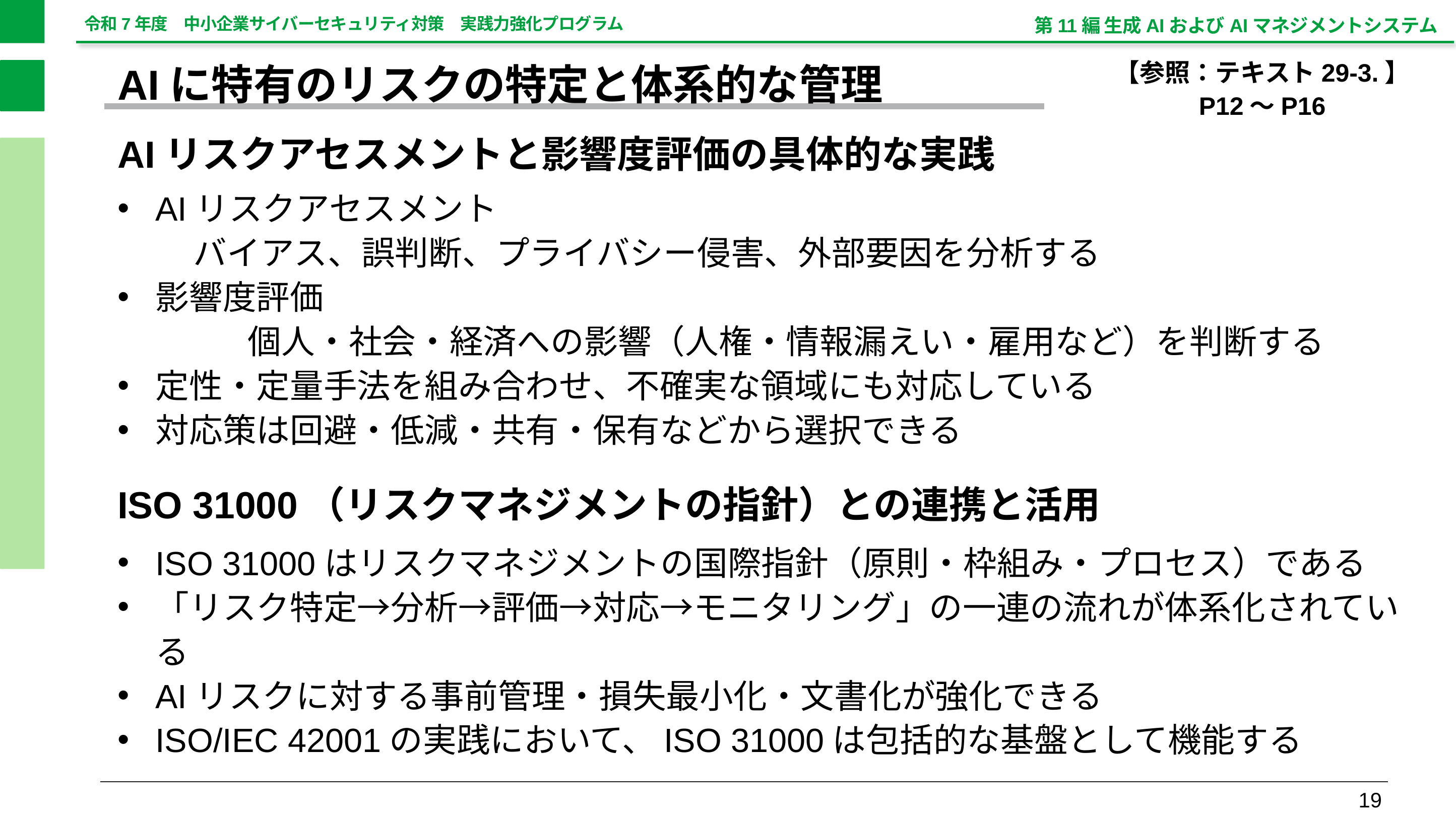

第11編 生成AIおよびAIマネジメントシステム
【参照：テキスト29-3.】
P12～P16
AIに特有のリスクの特定と体系的な管理
AIリスクアセスメントと影響度評価の具体的な実践
AIリスクアセスメント
	バイアス、誤判断、プライバシー侵害、外部要因を分析する
影響度評価
	個人・社会・経済への影響（人権・情報漏えい・雇用など）を判断する
定性・定量手法を組み合わせ、不確実な領域にも対応している
対応策は回避・低減・共有・保有などから選択できる

ISO 31000はリスクマネジメントの国際指針（原則・枠組み・プロセス）である
「リスク特定→分析→評価→対応→モニタリング」の一連の流れが体系化されている
AIリスクに対する事前管理・損失最小化・文書化が強化できる
ISO/IEC 42001の実践において、ISO 31000は包括的な基盤として機能する
ISO 31000（リスクマネジメントの指針）との連携と活用